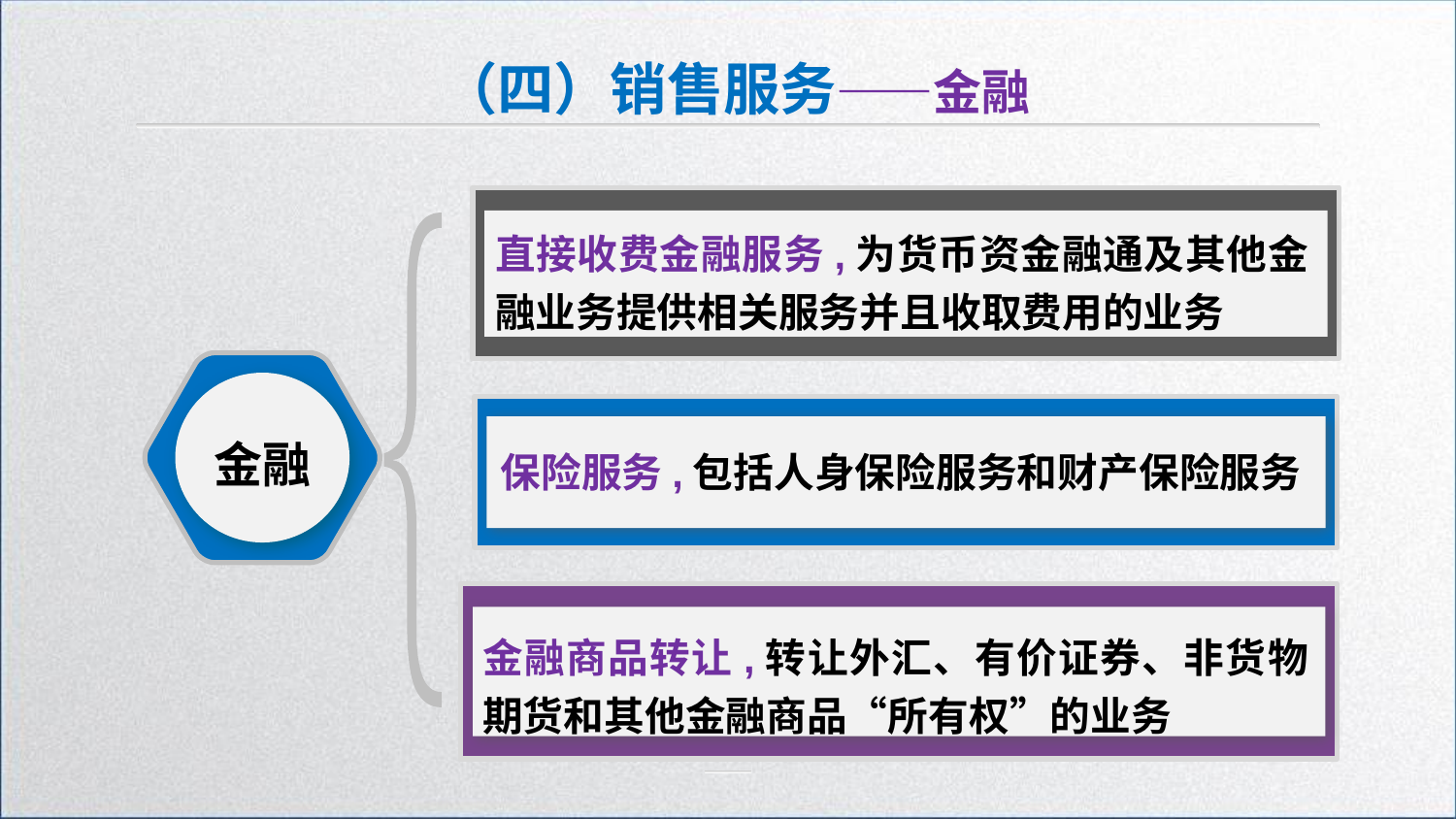

（四）销售服务——金融

直接收费金融服务,为货币资金融通及其他金融业务提供相关服务并且收取费用的业务

保险服务,包括人身保险服务和财产保险服务
金融

金融商品转让,转让外汇、有价证券、非货物期货和其他金融商品“所有权”的业务